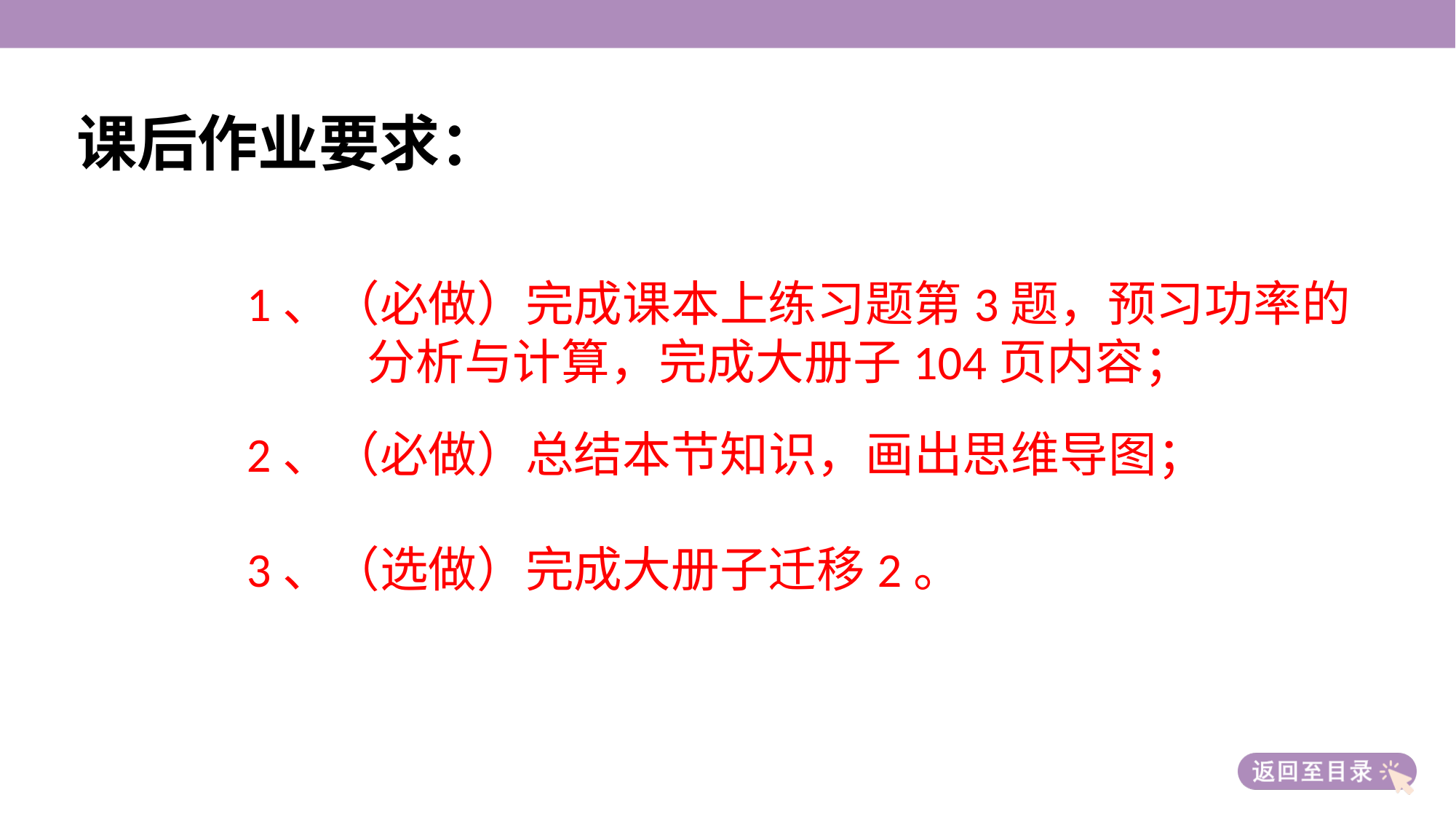

课后作业要求：
1、（必做）完成课本上练习题第3题，预习功率的
          分析与计算，完成大册子104页内容；

2、（必做）总结本节知识，画出思维导图；
3、（选做）完成大册子迁移2。